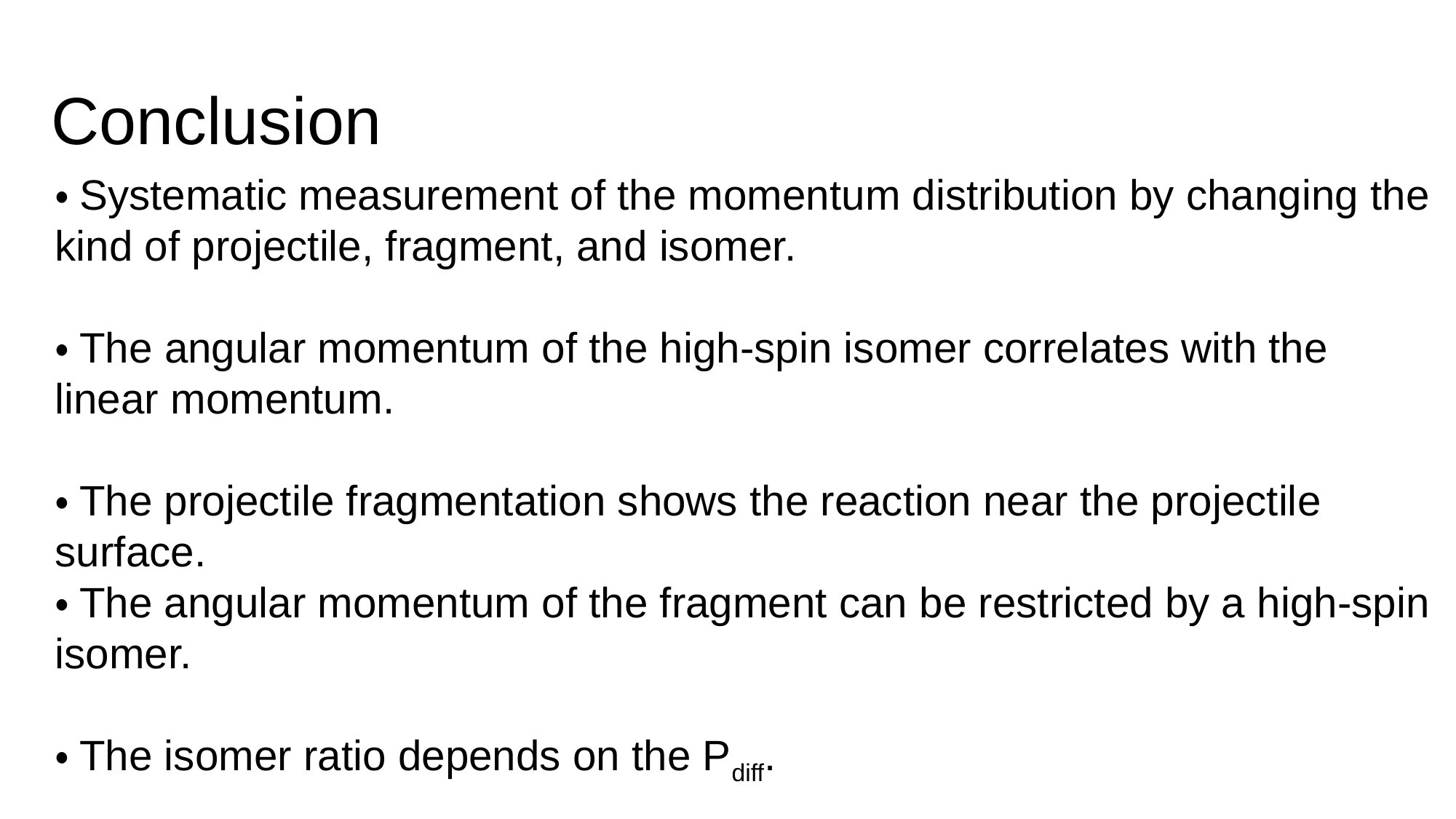

# Conclusion
・Systematic measurement of the momentum distribution by changing the kind of projectile, fragment, and isomer.

・The angular momentum of the high-spin isomer correlates with the linear momentum.

・The projectile fragmentation shows the reaction near the projectile surface.
・The angular momentum of the fragment can be restricted by a high-spin isomer.

・The isomer ratio depends on the Pdiff.